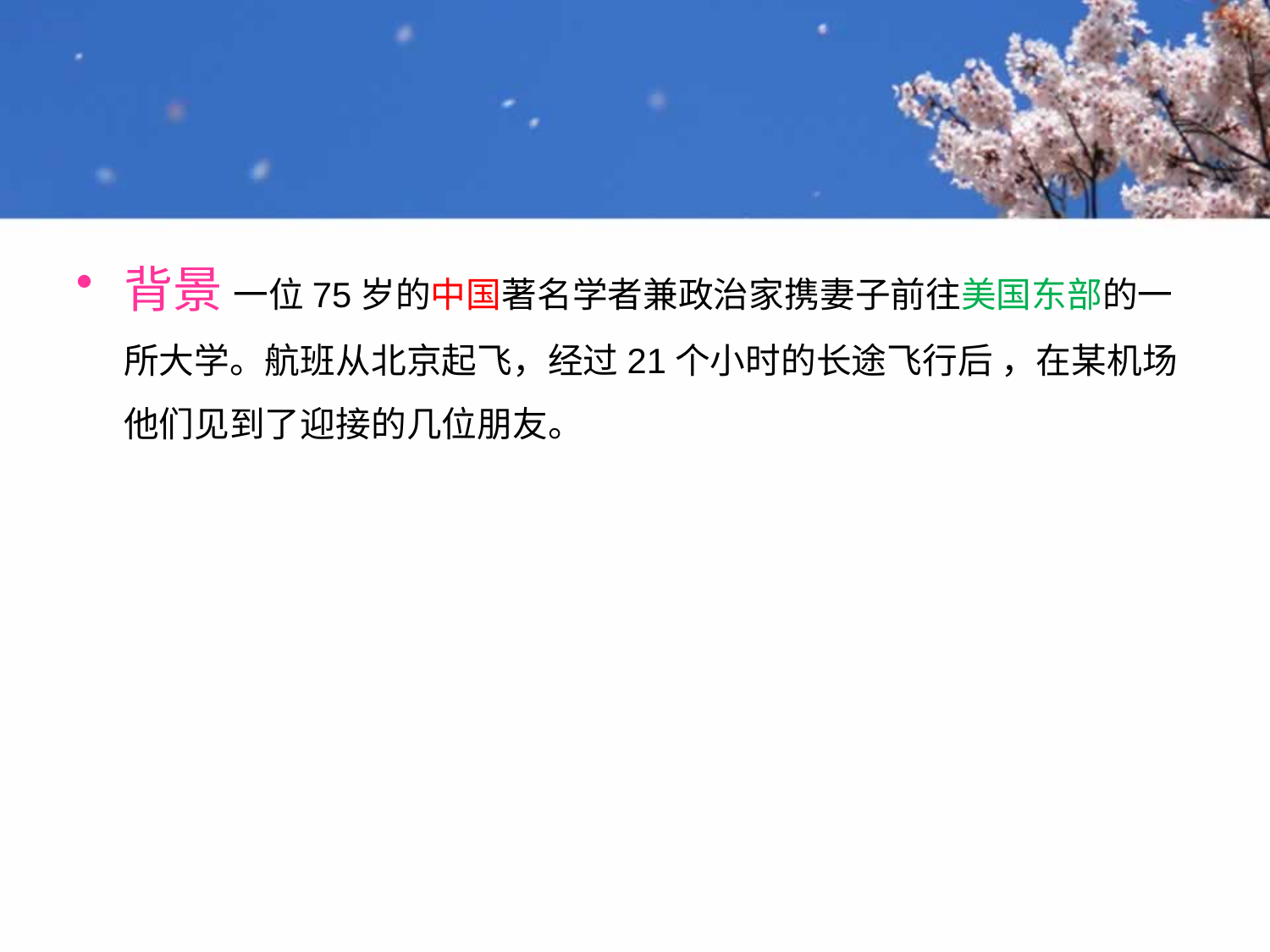

背景 一位75岁的中国著名学者兼政治家携妻子前往美国东部的一所大学。航班从北京起飞，经过21个小时的长途飞行后 ，在某机场他们见到了迎接的几位朋友。